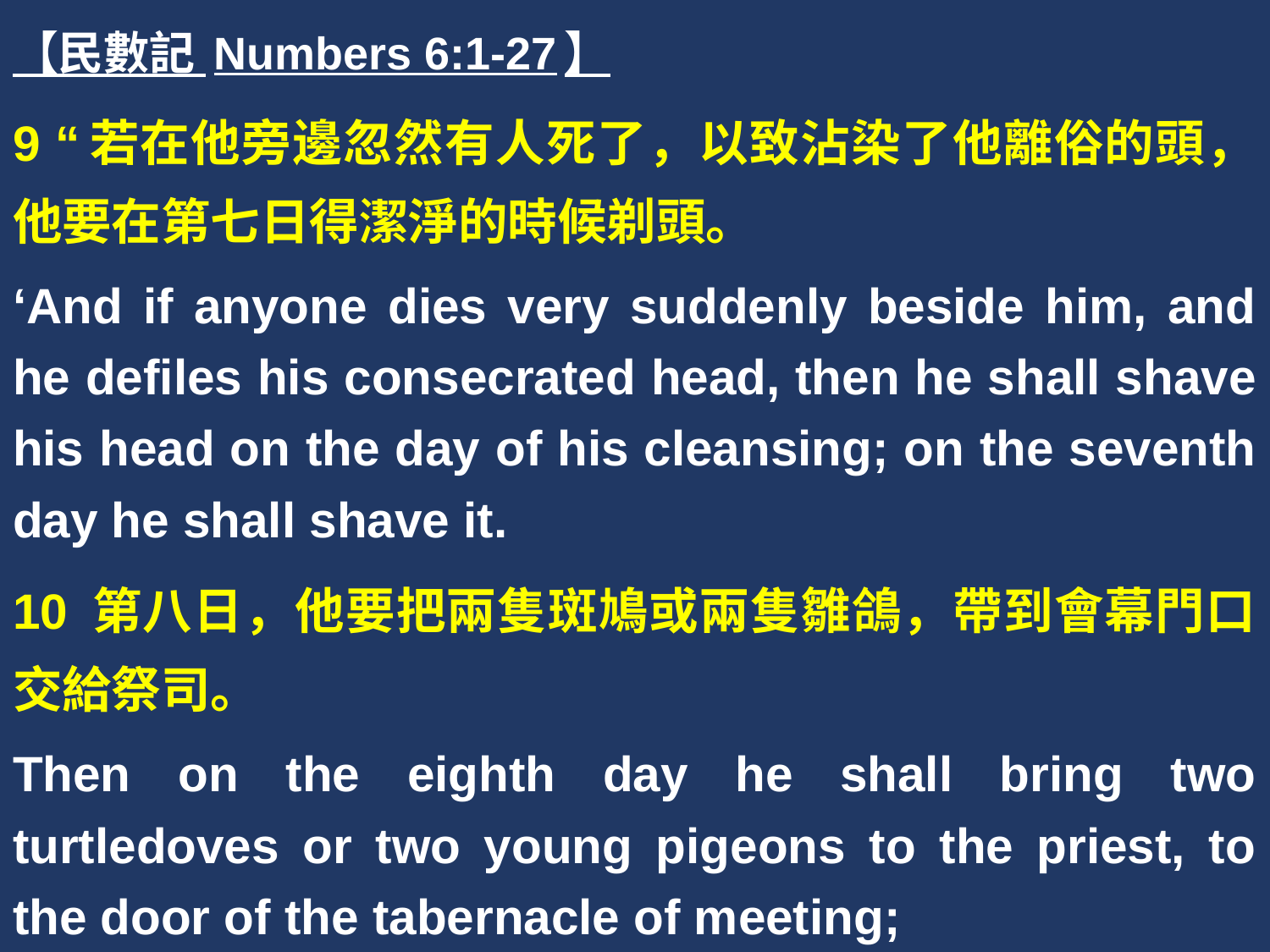

【民數記 Numbers 6:1-27】
9 “若在他旁邊忽然有人死了，以致沾染了他離俗的頭，他要在第七日得潔淨的時候剃頭。
‘And if anyone dies very suddenly beside him, and he defiles his consecrated head, then he shall shave his head on the day of his cleansing; on the seventh day he shall shave it.
10 第八日，他要把兩隻斑鳩或兩隻雛鴿，帶到會幕門口交給祭司。
Then on the eighth day he shall bring two turtledoves or two young pigeons to the priest, to the door of the tabernacle of meeting;